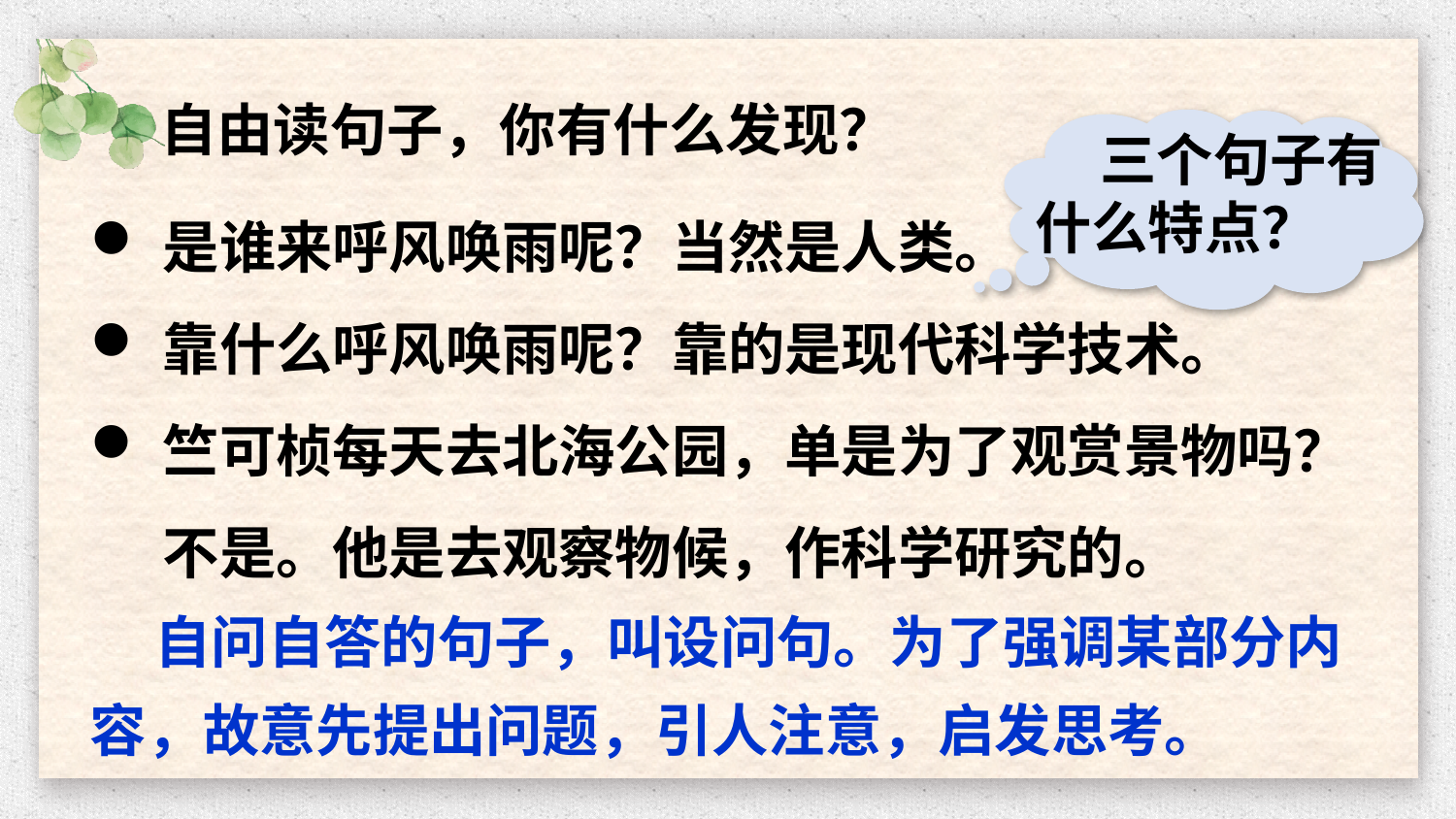

自由读句子，你有什么发现？

    三个句子有什么特点？
是谁来呼风唤雨呢？当然是人类。
靠什么呼风唤雨呢？靠的是现代科学技术。
竺可桢每天去北海公园，单是为了观赏景物吗？不是。他是去观察物候，作科学研究的。
    自问自答的句子，叫设问句。为了强调某部分内容，故意先提出问题，引人注意，启发思考。